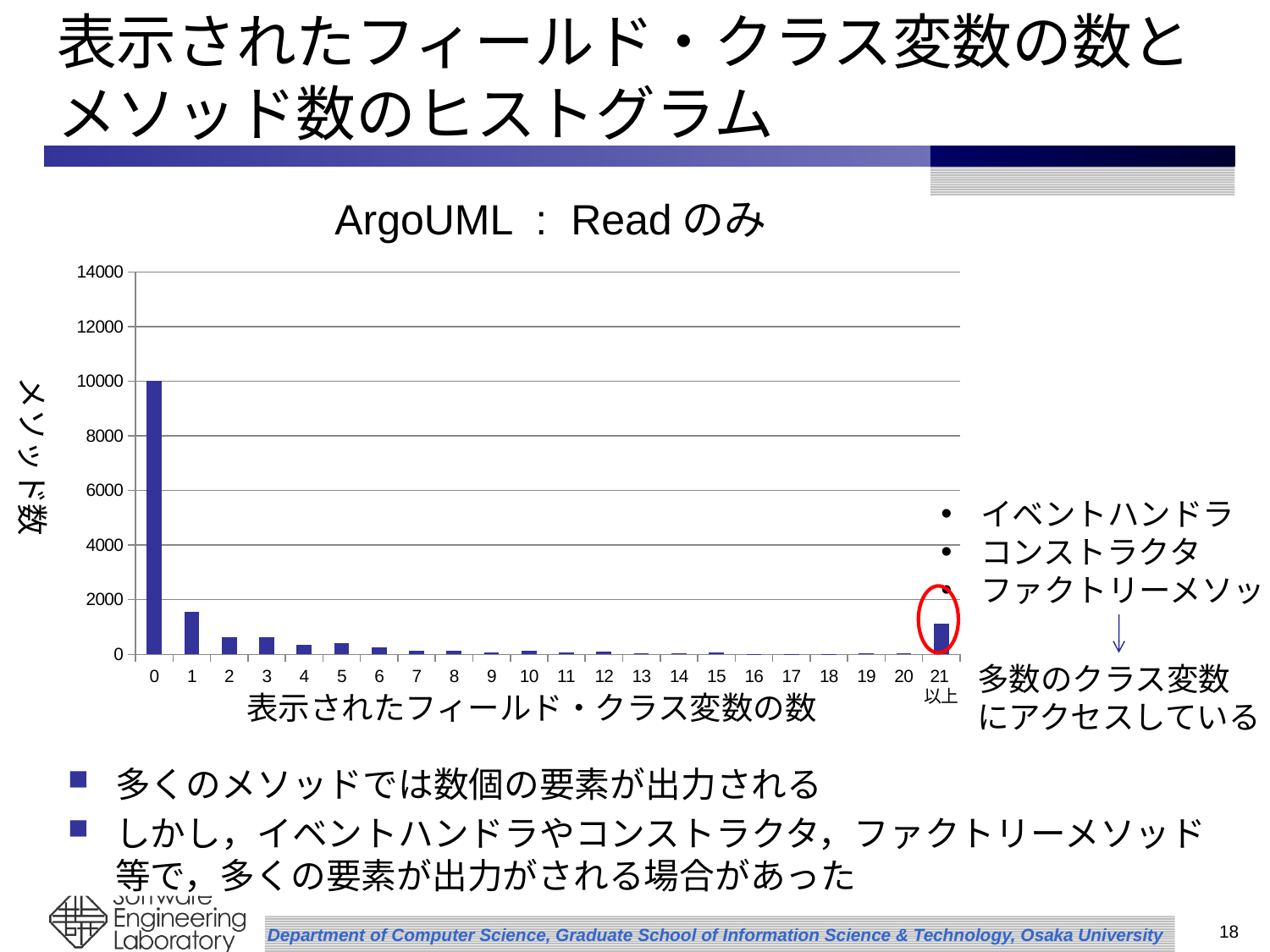

# 表示されたフィールド・クラス変数の数と メソッド数のヒストグラム
ArgoUML  :  Readのみ

### Chart

| Category |  |
|---|---|
| 0 | 10020.0 |
| 1 | 1564.0 |
| 2 | 636.0 |
| 3 | 642.0 |
| 4 | 337.0 |
| 5 | 420.0 |
| 6 | 249.0 |
| 7 | 122.0 |
| 8 | 137.0 |
| 9 | 75.0 |
| 10 | 144.0 |
| 11 | 79.0 |
| 12 | 87.0 |
| 13 | 39.0 |
| 14 | 43.0 |
| 15 | 64.0 |
| 16 | 17.0 |
| 17 | 15.0 |
| 18 | 10.0 |
| 19 | 27.0 |
| 20 | 28.0 |
| 21以上 | 1109.0 |
メソッド数
イベントハンドラ
コンストラクタ
ファクトリーメソッド

多数のクラス変数
にアクセスしている
表示されたフィールド・クラス変数の数
多くのメソッドでは数個の要素が出力される
しかし，イベントハンドラやコンストラクタ，ファクトリーメソッド等で，多くの要素が出力がされる場合があった

18